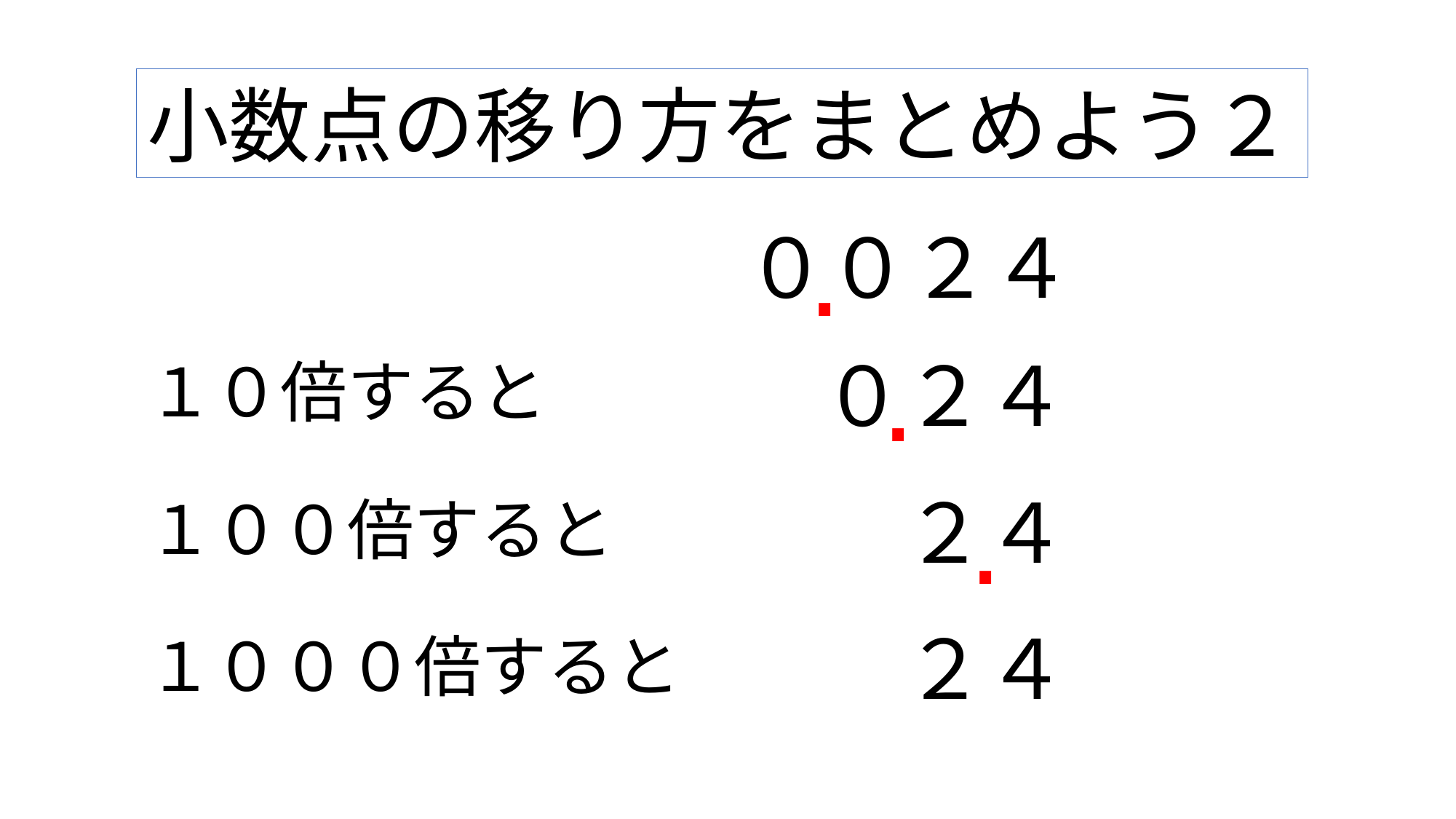

小数点の移り方をまとめよう２
.
００２４
.
０２４
１０倍すると
.
２４
１００倍すると
２４
１０００倍すると